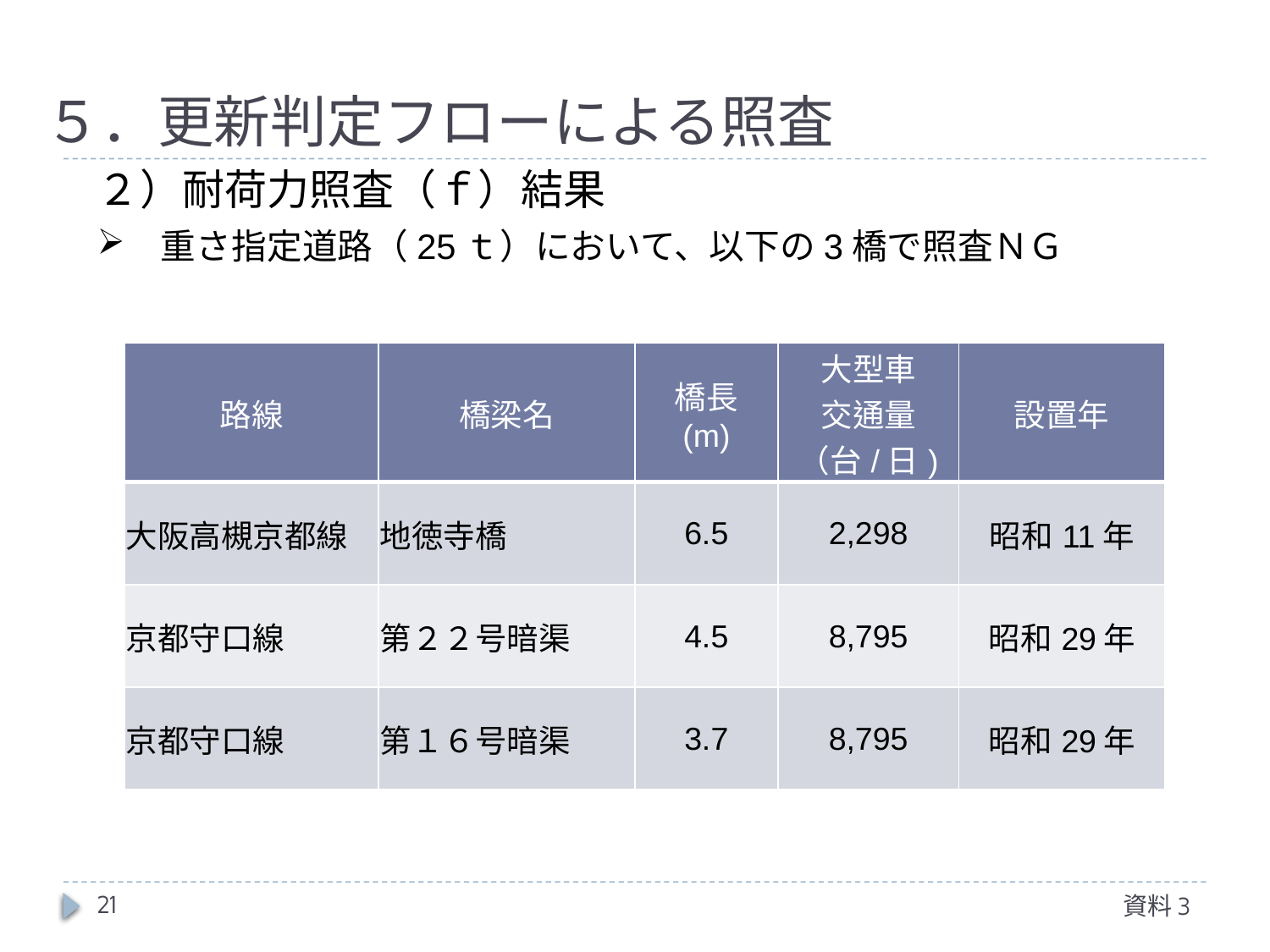

# ５．更新判定フローによる照査
２）耐荷力照査（ｆ）結果
重さ指定道路（25ｔ）において、以下の3橋で照査ＮＧ
| 路線 | 橋梁名 | 橋長 (m) | 大型車 交通量 （台/日) | 設置年 |
| --- | --- | --- | --- | --- |
| 大阪高槻京都線 | 地徳寺橋 | 6.5 | 2,298 | 昭和11年 |
| 京都守口線 | 第２２号暗渠 | 4.5 | 8,795 | 昭和29年 |
| 京都守口線 | 第１６号暗渠 | 3.7 | 8,795 | 昭和29年 |
21
資料3